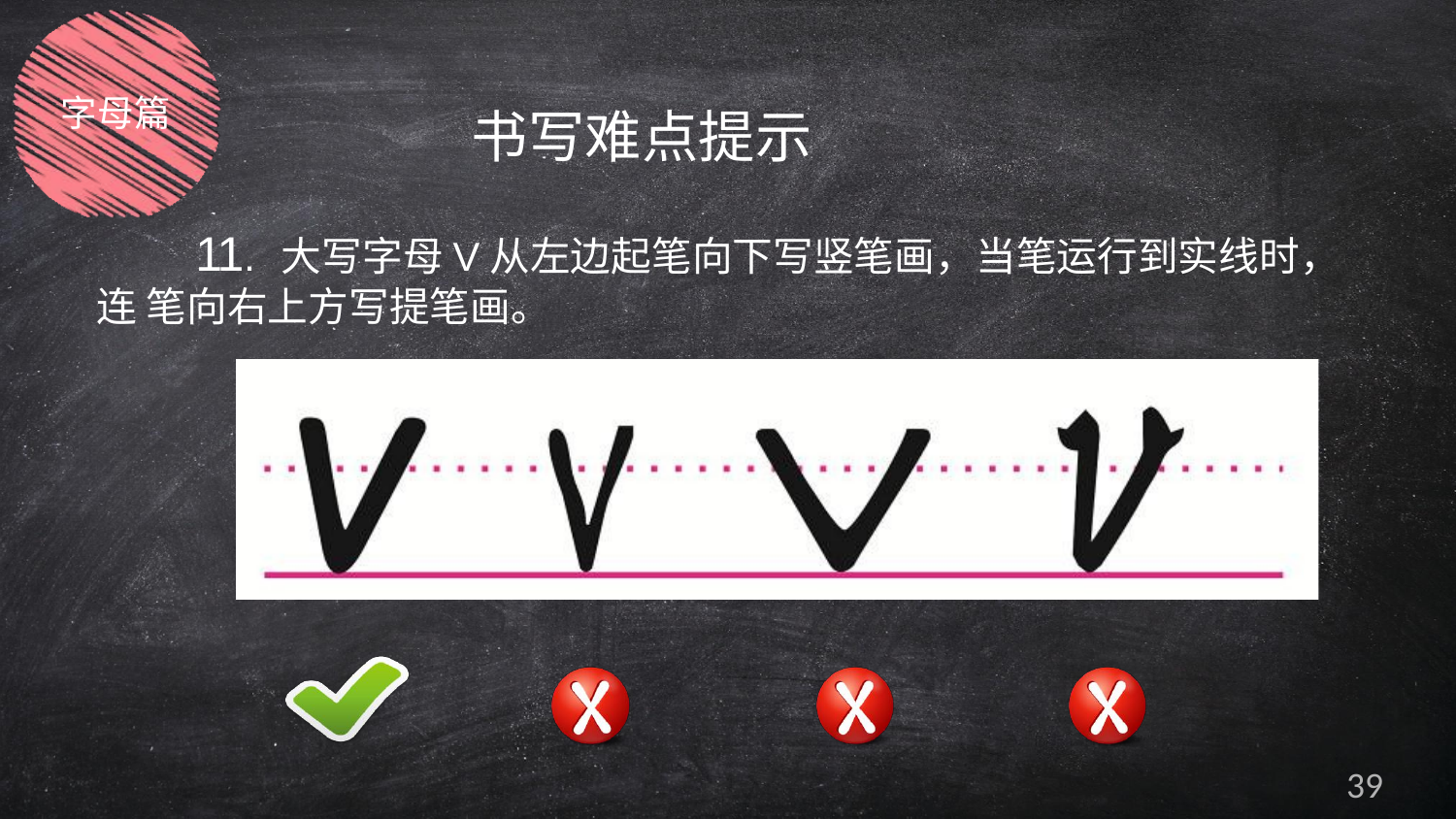

字母篇
书写难点提示
11. 大写字母V从左边起笔向下写竖笔画，当笔运行到实线时，连 笔向右上方写提笔画。

39